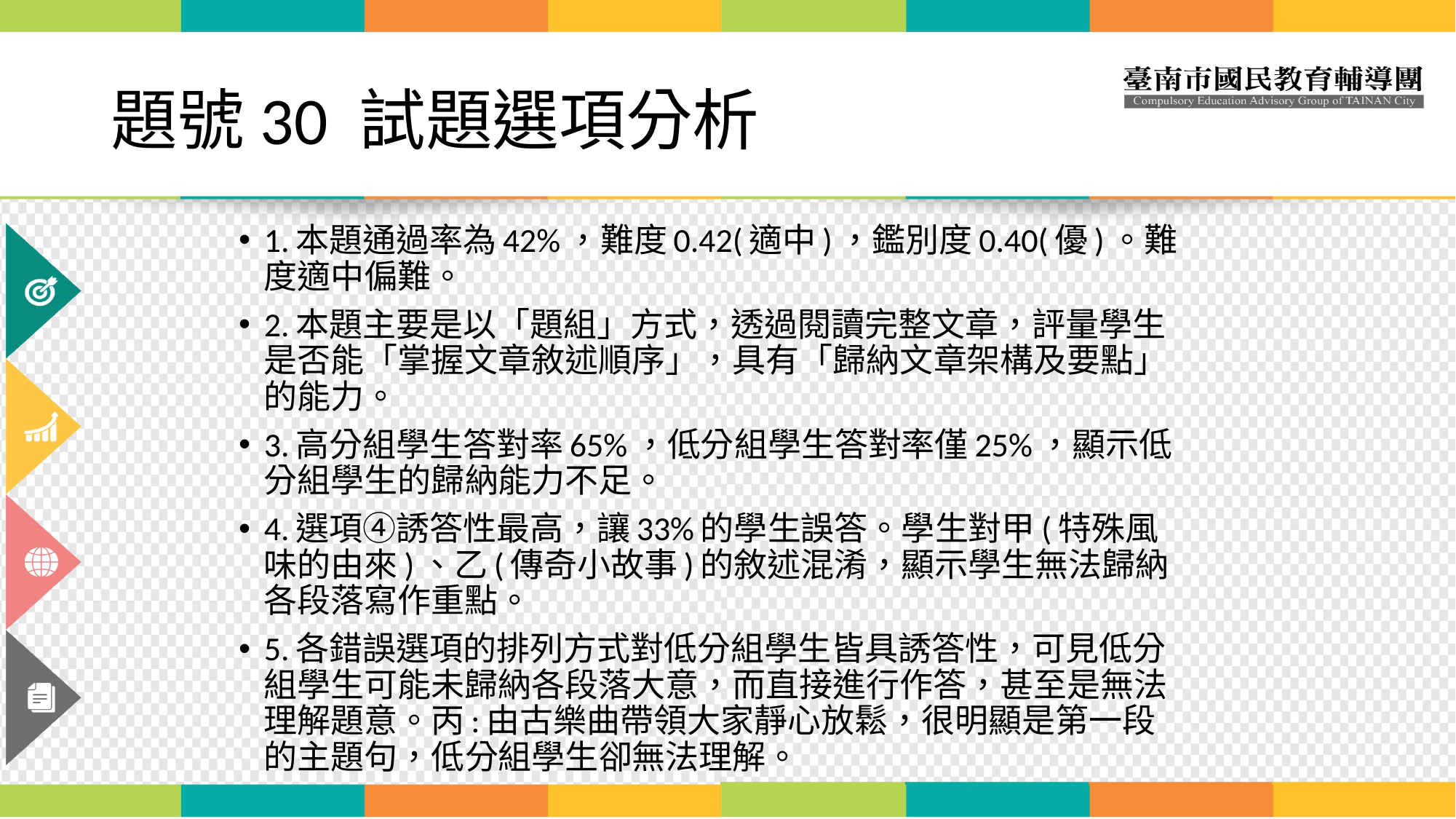

# 題號30 試題選項分析
1.本題通過率為42%，難度0.42(適中)，鑑別度0.40(優)。難度適中偏難。
2.本題主要是以「題組」方式，透過閱讀完整文章，評量學生是否能「掌握文章敘述順序」，具有「歸納文章架構及要點」的能力。
3.高分組學生答對率65%，低分組學生答對率僅25%，顯示低分組學生的歸納能力不足。
4.選項④誘答性最高，讓33%的學生誤答。學生對甲(特殊風味的由來)、乙(傳奇小故事)的敘述混淆，顯示學生無法歸納各段落寫作重點。
5.各錯誤選項的排列方式對低分組學生皆具誘答性，可見低分組學生可能未歸納各段落大意，而直接進行作答，甚至是無法理解題意。丙:由古樂曲帶領大家靜心放鬆，很明顯是第一段的主題句，低分組學生卻無法理解。